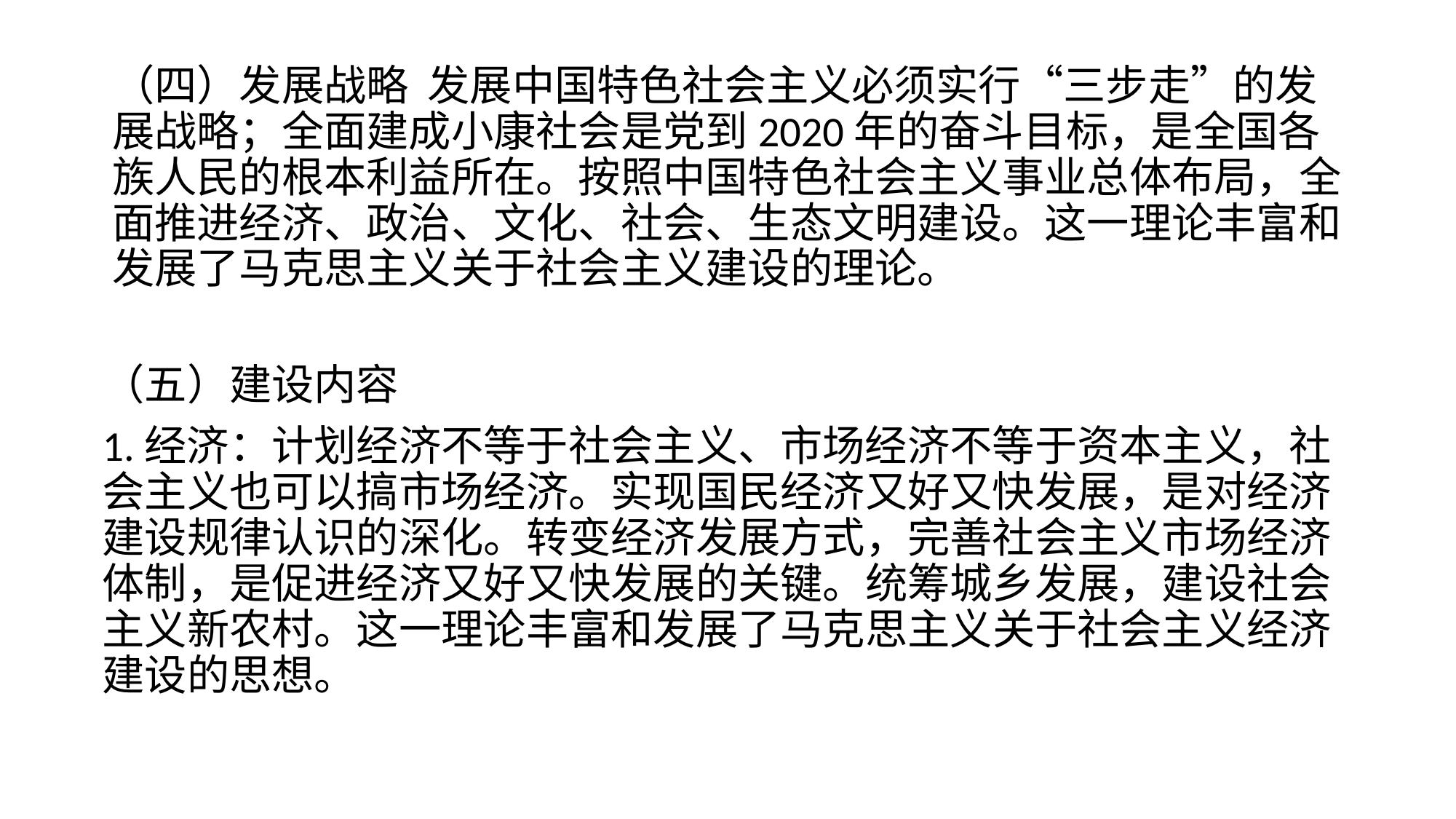

# （四）发展战略  发展中国特色社会主义必须实行“三步走”的发展战略；全面建成小康社会是党到2020年的奋斗目标，是全国各族人民的根本利益所在。按照中国特色社会主义事业总体布局，全面推进经济、政治、文化、社会、生态文明建设。这一理论丰富和发展了马克思主义关于社会主义建设的理论。
（五）建设内容
1.经济：计划经济不等于社会主义、市场经济不等于资本主义，社会主义也可以搞市场经济。实现国民经济又好又快发展，是对经济建设规律认识的深化。转变经济发展方式，完善社会主义市场经济体制，是促进经济又好又快发展的关键。统筹城乡发展，建设社会主义新农村。这一理论丰富和发展了马克思主义关于社会主义经济建设的思想。